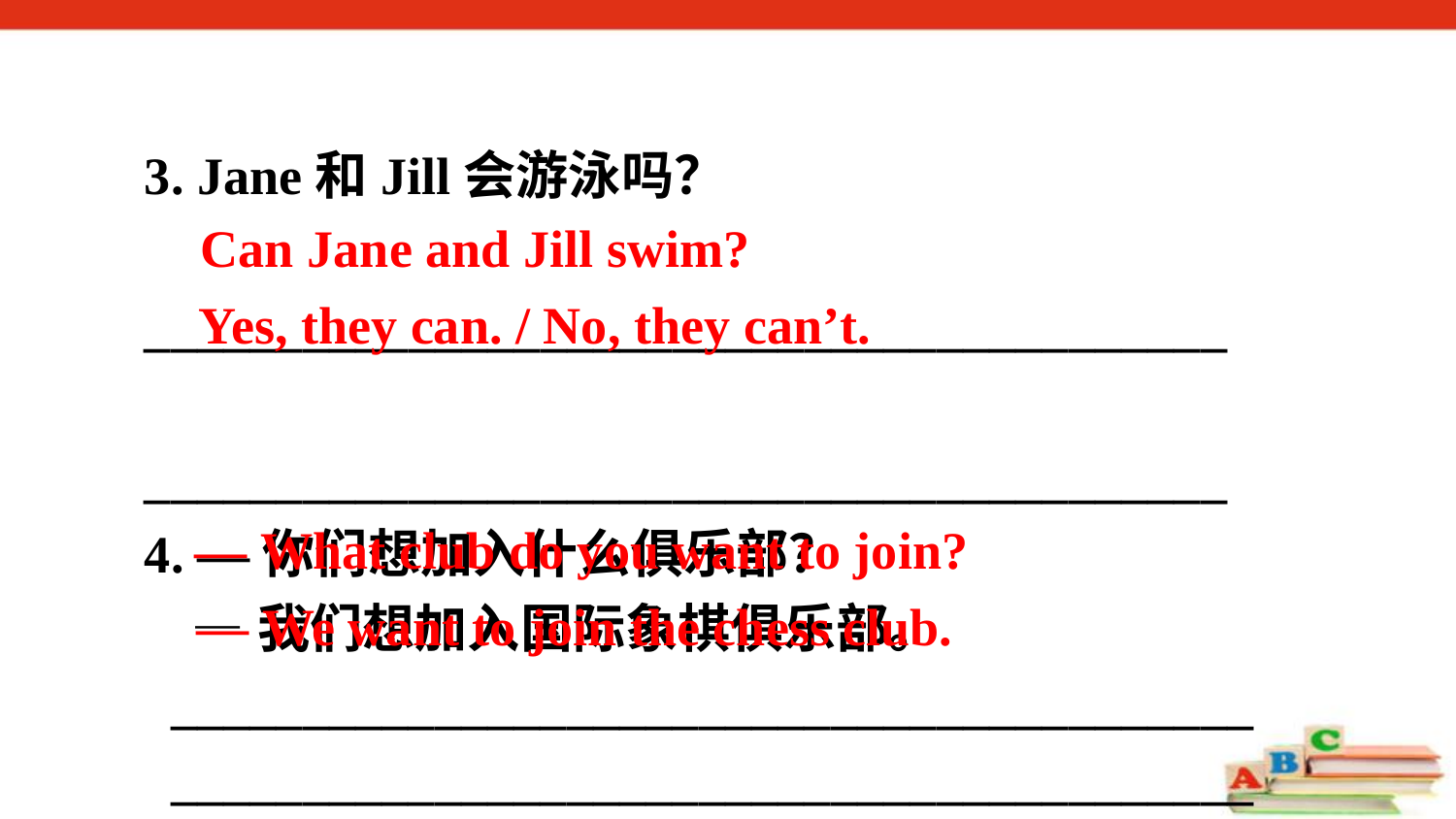

3. Jane和Jill会游泳吗？
   _________________________________________
   _________________________________________
4. —你们想加入什么俱乐部？
    —我们想加入国际象棋俱乐部。
  _________________________________________
  _________________________________________
Can Jane and Jill swim?
Yes, they can. / No, they can’t.
— What club do you want to join?
— We want to join the chess club.